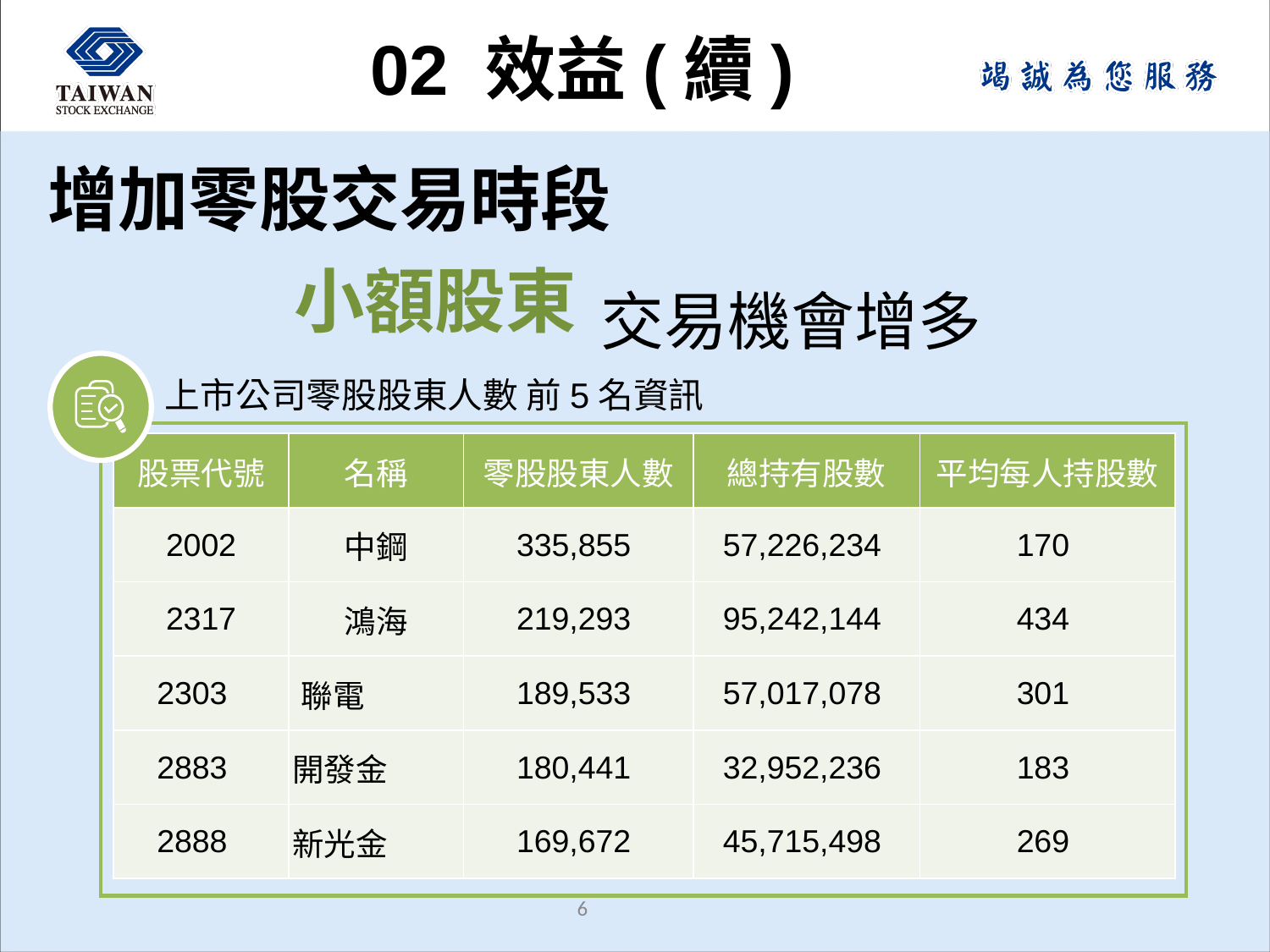

02 效益(續)
# 增加零股交易時段
交易機會增多
小額股東

上市公司零股股東人數 前5名資訊

| 股票代號 | 名稱 | 零股股東人數 | 總持有股數 | 平均每人持股數 |
| --- | --- | --- | --- | --- |
| 2002 | 中鋼 | 335,855 | 57,226,234 | 170 |
| 2317 | 鴻海 | 219,293 | 95,242,144 | 434 |
| 2303 | 聯電 | 189,533 | 57,017,078 | 301 |
| 2883 | 開發金 | 180,441 | 32,952,236 | 183 |
| 2888 | 新光金 | 169,672 | 45,715,498 | 269 |
6